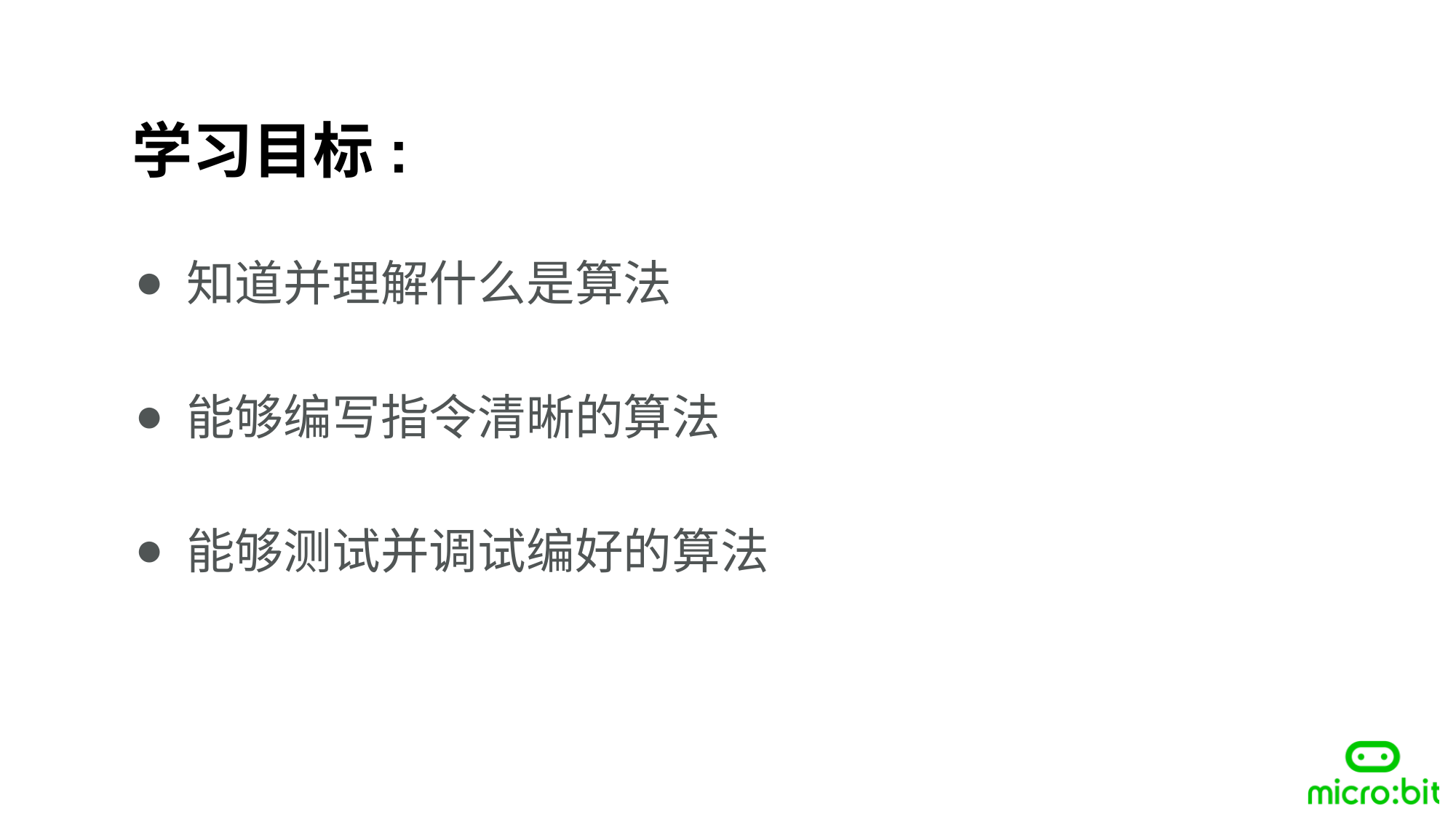

学习目标:

知道并理解什么是算法

能够编写指令清晰的算法

能够测试并调试编好的算法